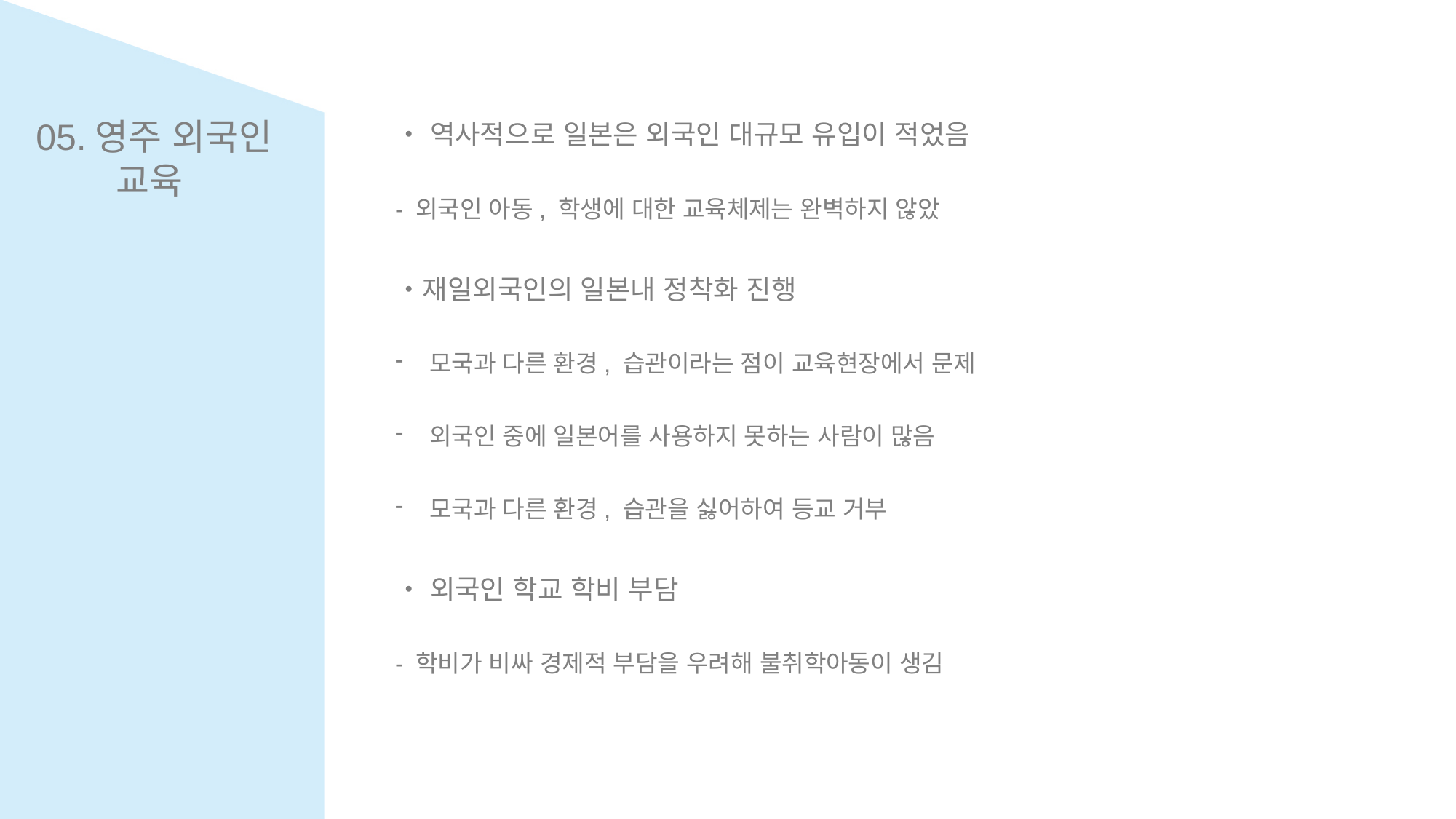

・ 역사적으로 일본은 외국인 대규모 유입이 적었음
- 외국인 아동, 학생에 대한 교육체제는 완벽하지 않았
・재일외국인의 일본내 정착화 진행
모국과 다른 환경, 습관이라는 점이 교육현장에서 문제
외국인 중에 일본어를 사용하지 못하는 사람이 많음
모국과 다른 환경, 습관을 싫어하여 등교 거부
・ 외국인 학교 학비 부담
- 학비가 비싸 경제적 부담을 우려해 불취학아동이 생김

05.영주 외국인
       교육